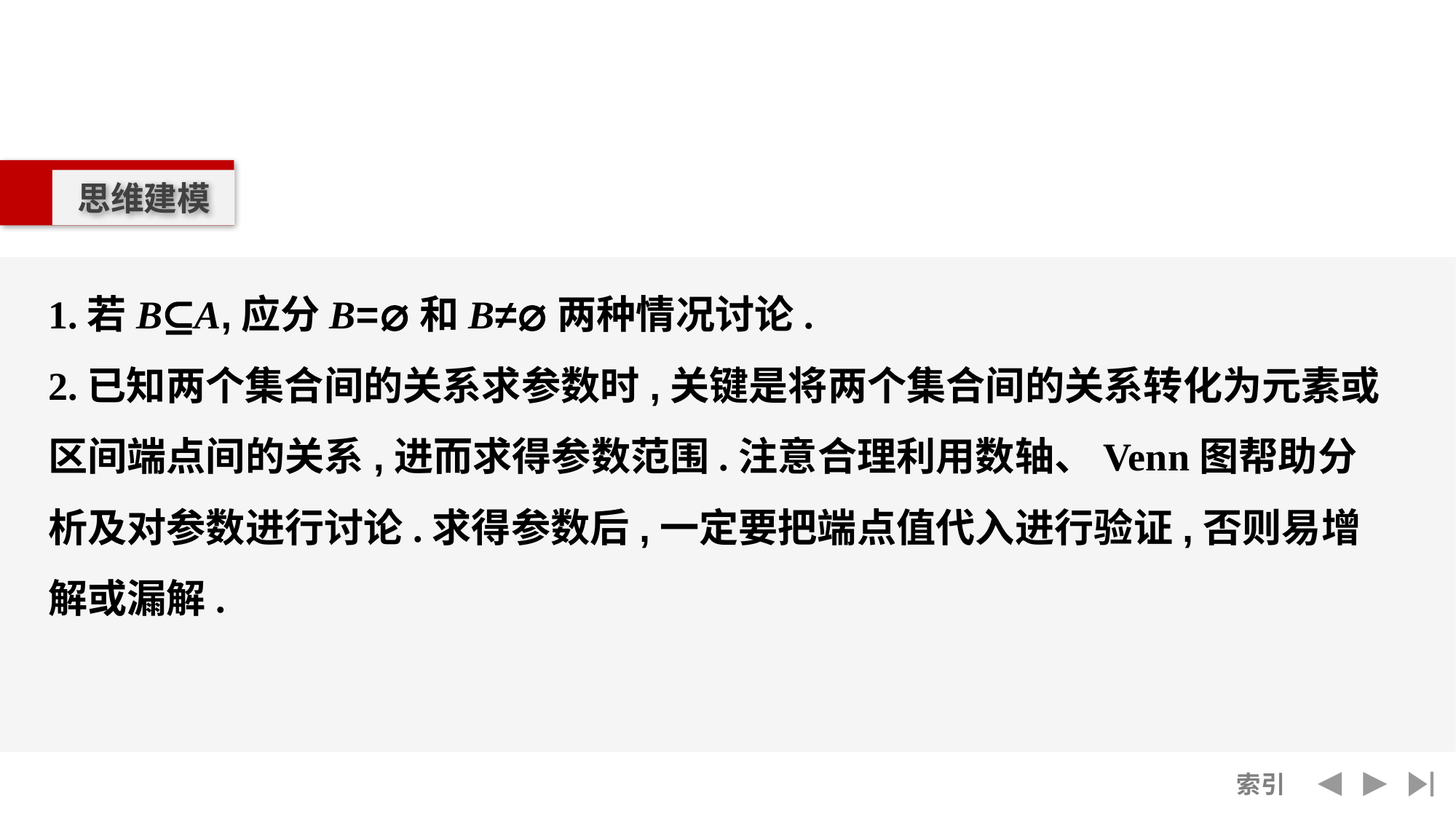

思维建模

1.若B⊆A,应分B=⌀和B≠⌀两种情况讨论.
2.已知两个集合间的关系求参数时,关键是将两个集合间的关系转化为元素或区间端点间的关系,进而求得参数范围.注意合理利用数轴、Venn图帮助分析及对参数进行讨论.求得参数后,一定要把端点值代入进行验证,否则易增解或漏解.